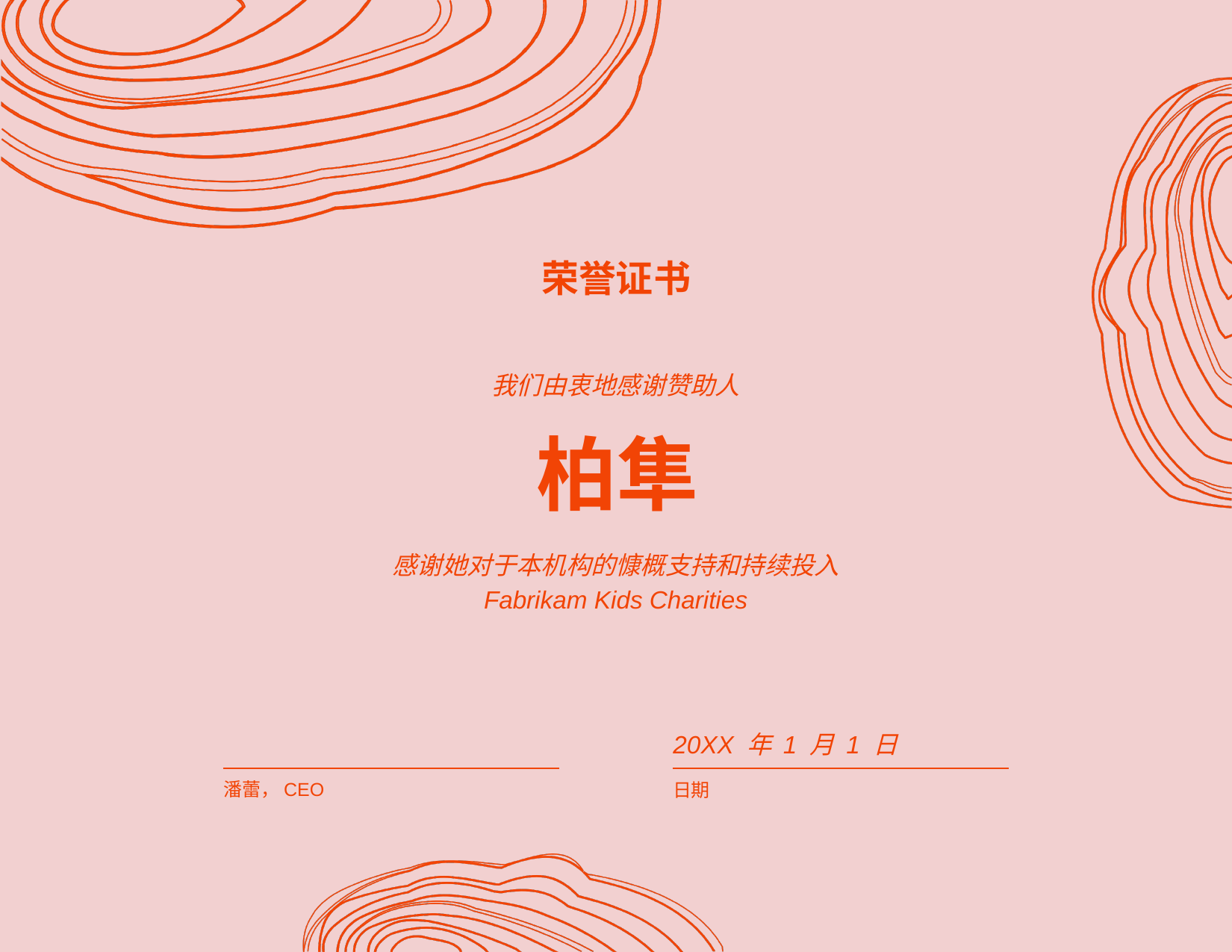

荣誉证书
我们由衷地感谢赞助人
# 柏隼
感谢她对于本机构的慷概支持和持续投入
Fabrikam Kids Charities
20XX 年 1 月 1 日
潘蕾，CEO
日期